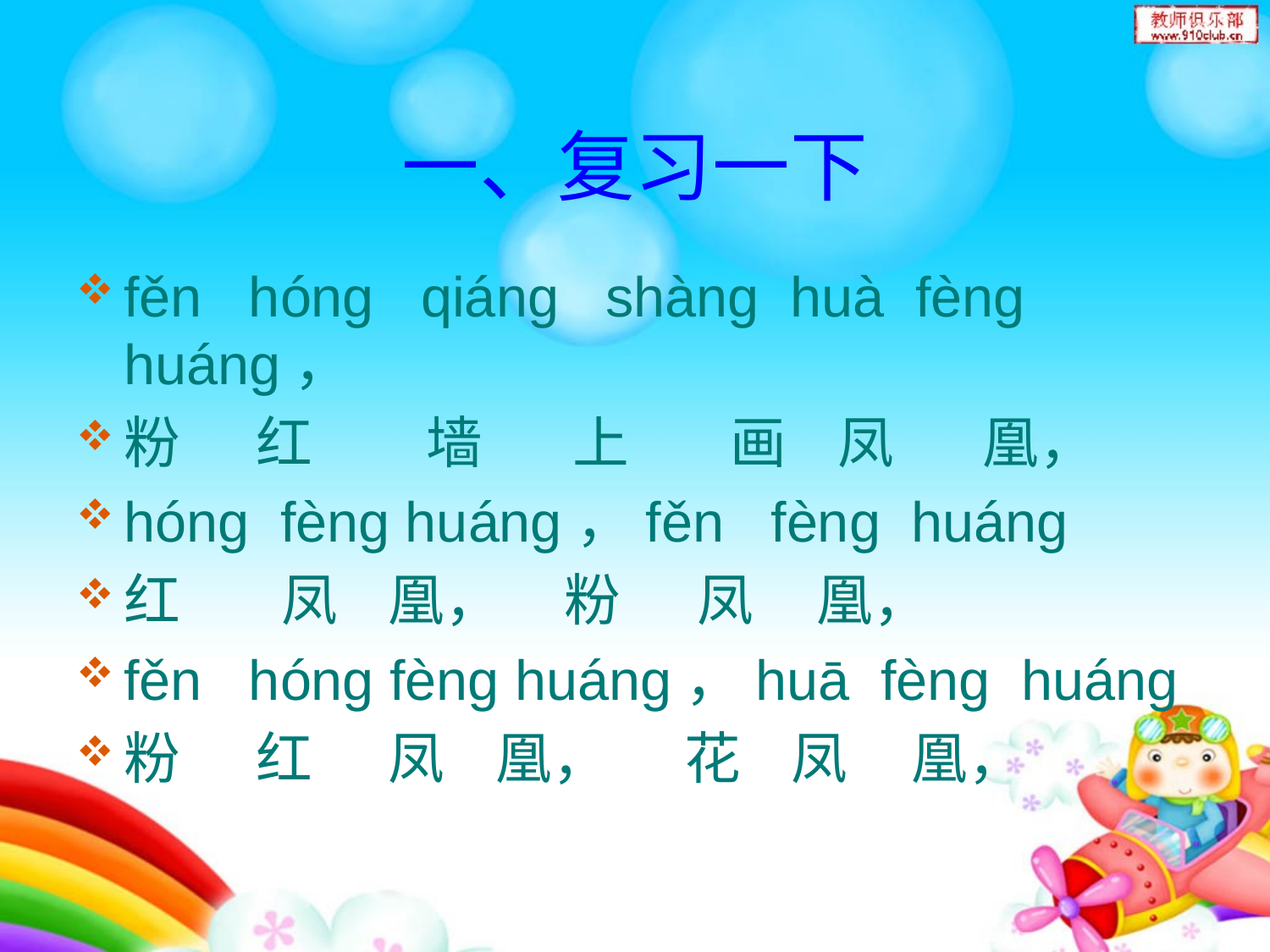

# 一、复习一下
fěn   hónɡ   qiánɡ   shànɡ  huà  fènɡ huánɡ，
粉      红         墙       上        画    凤       凰，
hónɡ  fènɡ huánɡ，fěn   fènɡ  huánɡ
红        凤    凰，     粉      凤     凰，
fěn   hónɡ fènɡ huánɡ，huā  fènɡ  huánɡ
粉      红      凤    凰，      花    凤     凰，